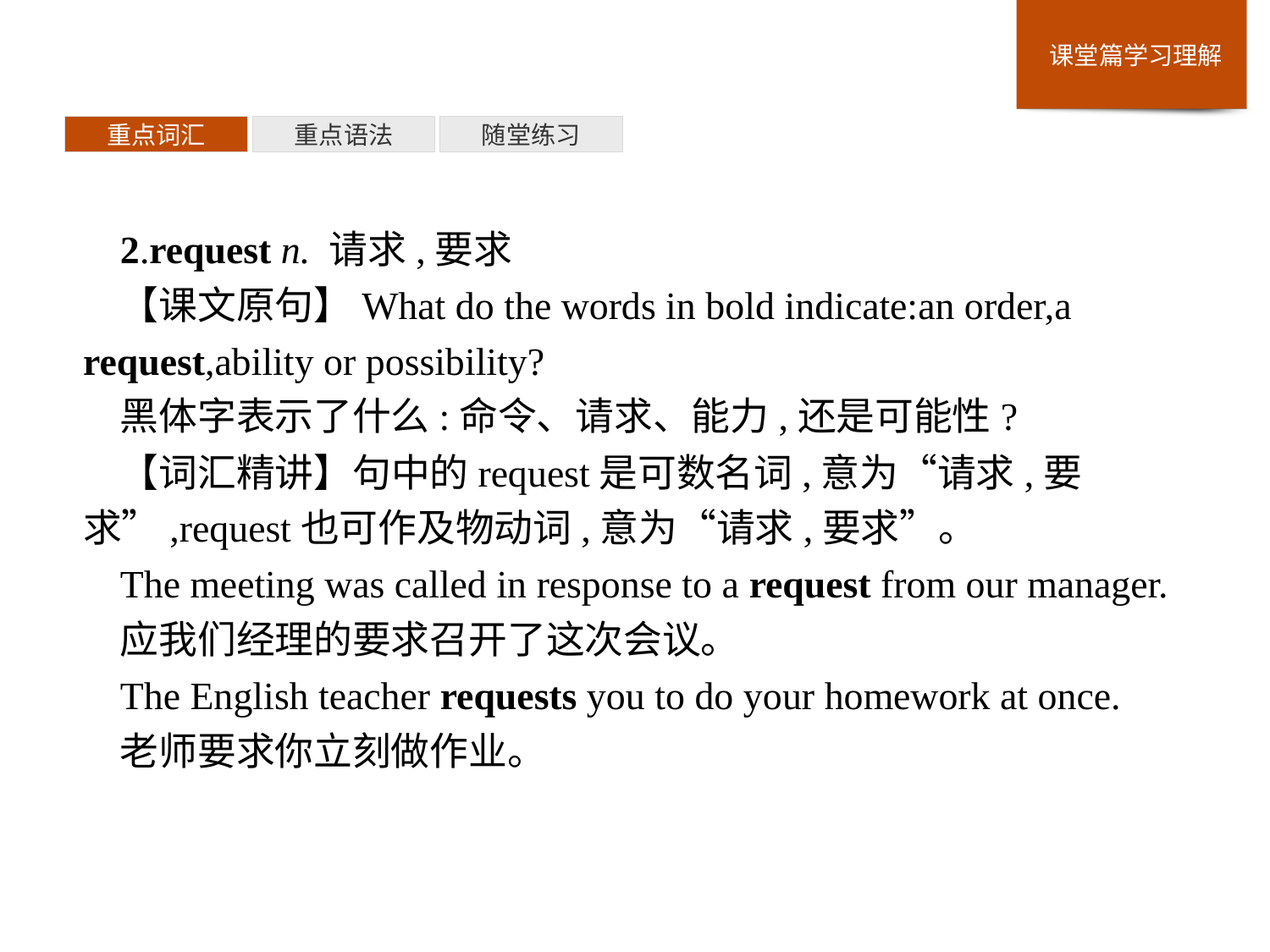

重点词汇
重点语法
随堂练习
2.request n. 请求,要求
【课文原句】What do the words in bold indicate:an order,a request,ability or possibility?
黑体字表示了什么:命令、请求、能力,还是可能性?
【词汇精讲】句中的request是可数名词,意为“请求,要求”,request也可作及物动词,意为“请求,要求”。
The meeting was called in response to a request from our manager.
应我们经理的要求召开了这次会议。
The English teacher requests you to do your homework at once.
老师要求你立刻做作业。